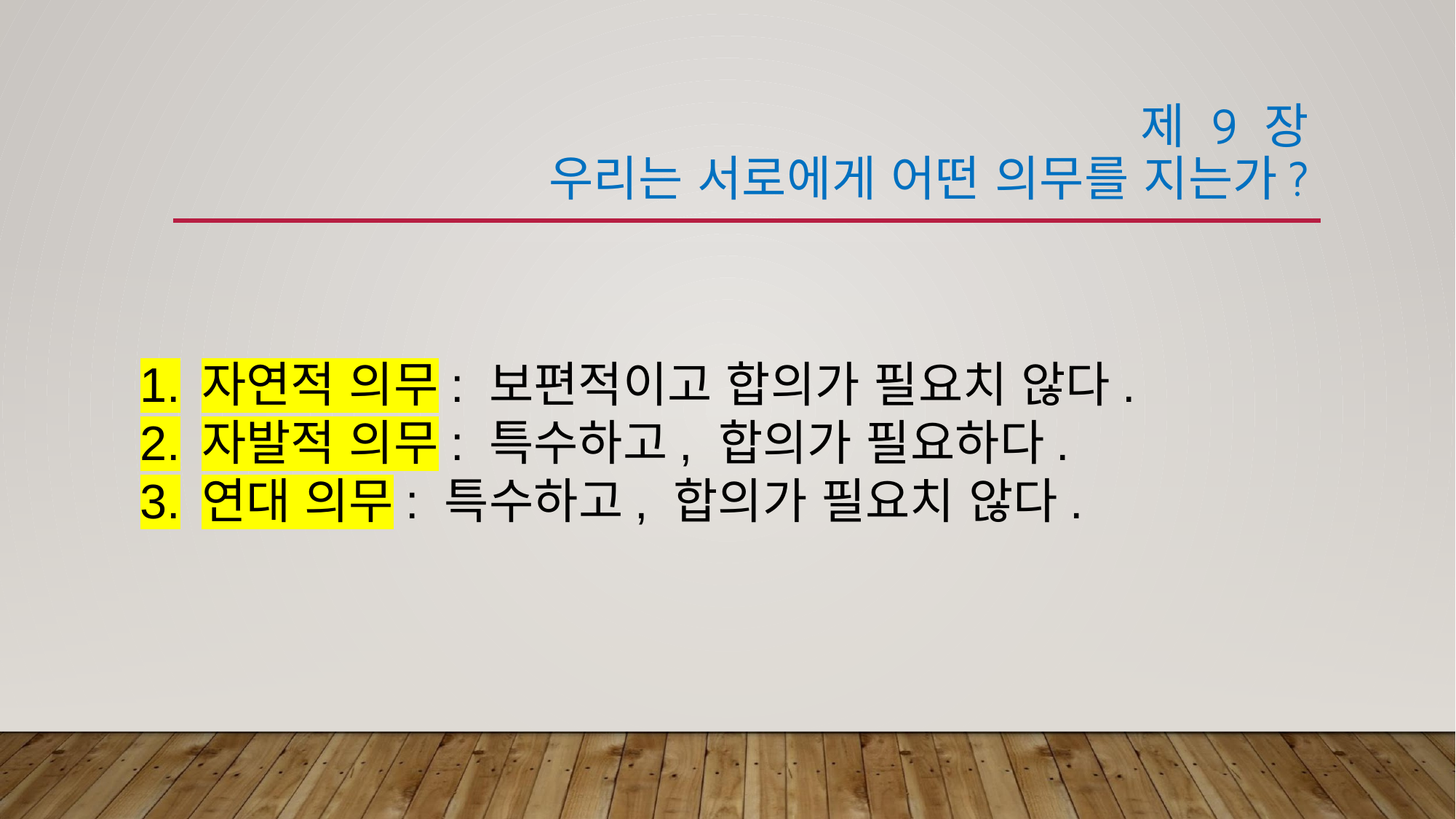

# 제 9 장 우리는 서로에게 어떤 의무를 지는가?
자연적 의무: 보편적이고 합의가 필요치 않다.
자발적 의무: 특수하고, 합의가 필요하다.
연대 의무: 특수하고, 합의가 필요치 않다.